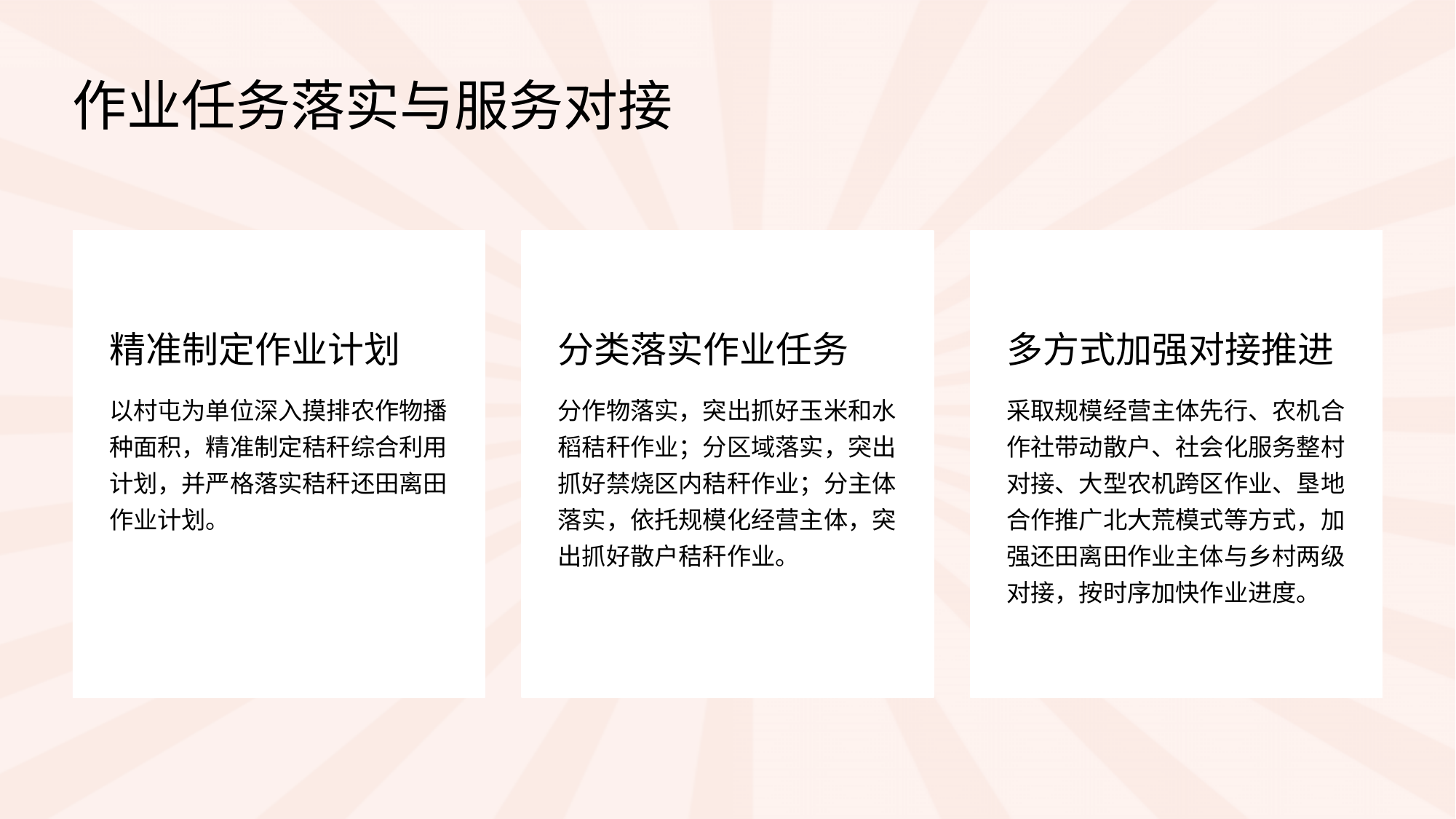

作业任务落实与服务对接

精准制定作业计划
分类落实作业任务
多方式加强对接推进
以村屯为单位深入摸排农作物播种面积，精准制定秸秆综合利用计划，并严格落实秸秆还田离田作业计划。
分作物落实，突出抓好玉米和水稻秸秆作业；分区域落实，突出抓好禁烧区内秸秆作业；分主体落实，依托规模化经营主体，突出抓好散户秸秆作业。
采取规模经营主体先行、农机合作社带动散户、社会化服务整村对接、大型农机跨区作业、垦地合作推广北大荒模式等方式，加强还田离田作业主体与乡村两级对接，按时序加快作业进度。